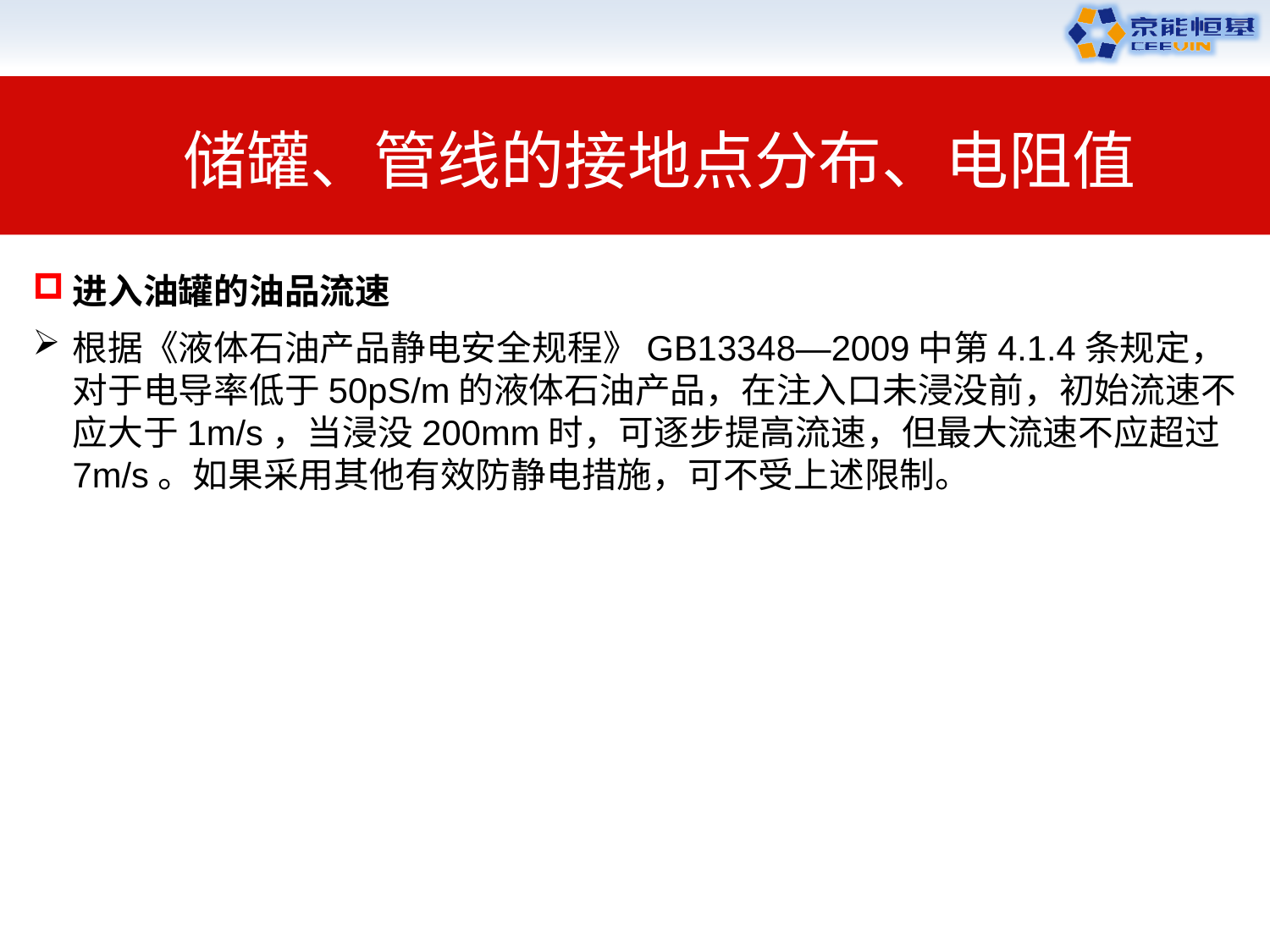

储罐、管线的接地点分布、电阻值
进入油罐的油品流速
根据《液体石油产品静电安全规程》GB13348—2009中第4.1.4条规定，对于电导率低于50pS/m的液体石油产品，在注入口未浸没前，初始流速不应大于1m/s，当浸没200mm时，可逐步提高流速，但最大流速不应超过7m/s。如果采用其他有效防静电措施，可不受上述限制。